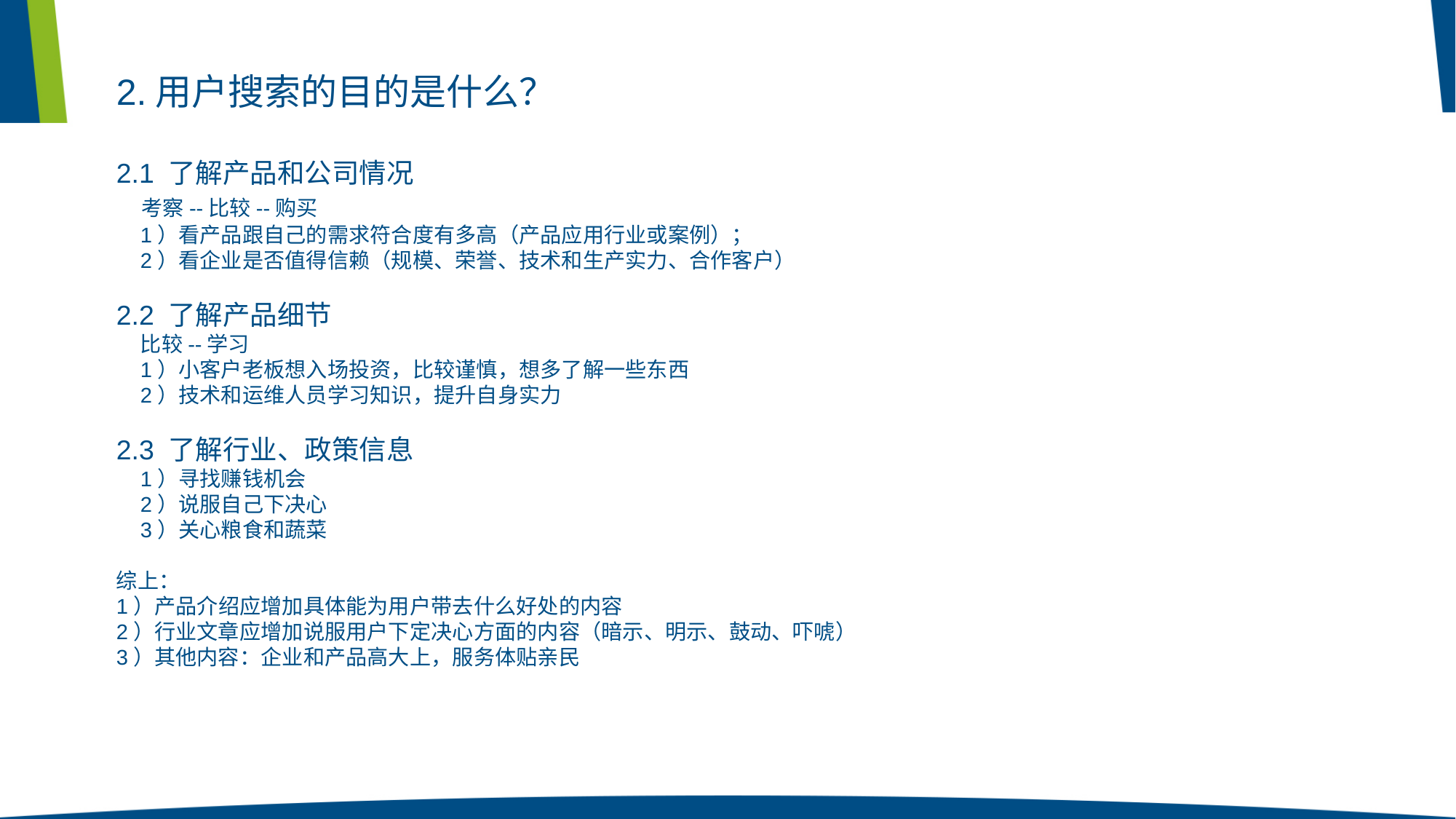

2.用户搜索的目的是什么？

2.1 了解产品和公司情况
   考察--比较--购买
    1）看产品跟自己的需求符合度有多高（产品应用行业或案例）；
    2）看企业是否值得信赖（规模、荣誉、技术和生产实力、合作客户）

2.2 了解产品细节
    比较--学习
    1）小客户老板想入场投资，比较谨慎，想多了解一些东西
    2）技术和运维人员学习知识，提升自身实力

2.3 了解行业、政策信息
    1）寻找赚钱机会
    2）说服自己下决心
    3）关心粮食和蔬菜

综上：
1）产品介绍应增加具体能为用户带去什么好处的内容
2）行业文章应增加说服用户下定决心方面的内容（暗示、明示、鼓动、吓唬）
3）其他内容：企业和产品高大上，服务体贴亲民